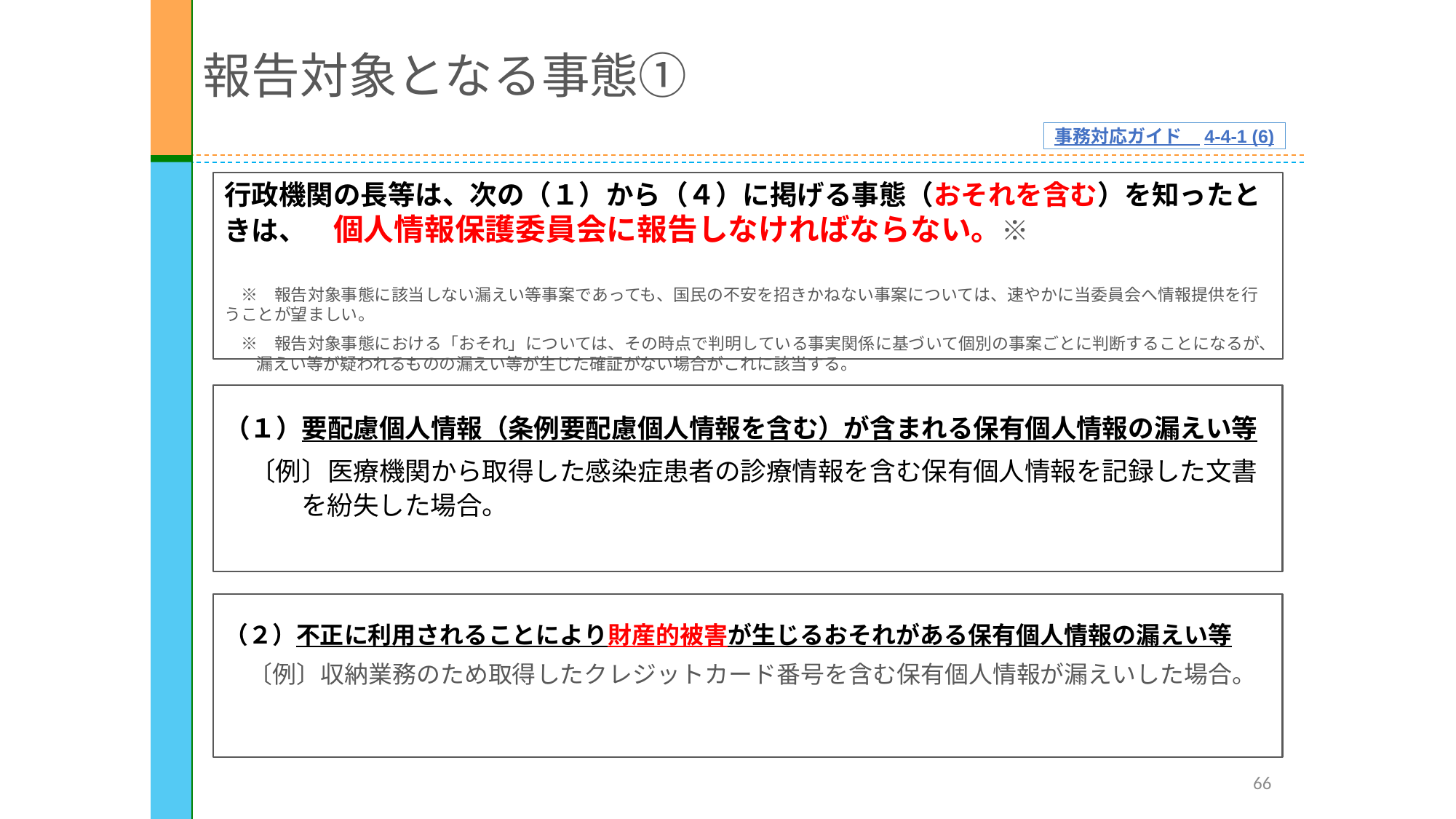

報告対象となる事態①
事務対応ガイド　4-4-1 (6)

行政機関の長等は、次の（１）から（４）に掲げる事態（おそれを含む）を知ったときは、　個人情報保護委員会に報告しなければならない。※

　※　報告対象事態に該当しない漏えい等事案であっても、国民の不安を招きかねない事案については、速やかに当委員会へ情報提供を行うことが望ましい。
　※　報告対象事態における「おそれ」については、その時点で判明している事実関係に基づいて個別の事案ごとに判断することになるが、漏えい等が疑われるものの漏えい等が生じた確証がない場合がこれに該当する。
（１）要配慮個人情報（条例要配慮個人情報を含む）が含まれる保有個人情報の漏えい等
　〔例〕医療機関から取得した感染症患者の診療情報を含む保有個人情報を記録した文書を紛失した場合。

（２）不正に利用されることにより財産的被害が生じるおそれがある保有個人情報の漏えい等
　〔例〕収納業務のため取得したクレジットカード番号を含む保有個人情報が漏えいした場合。

66